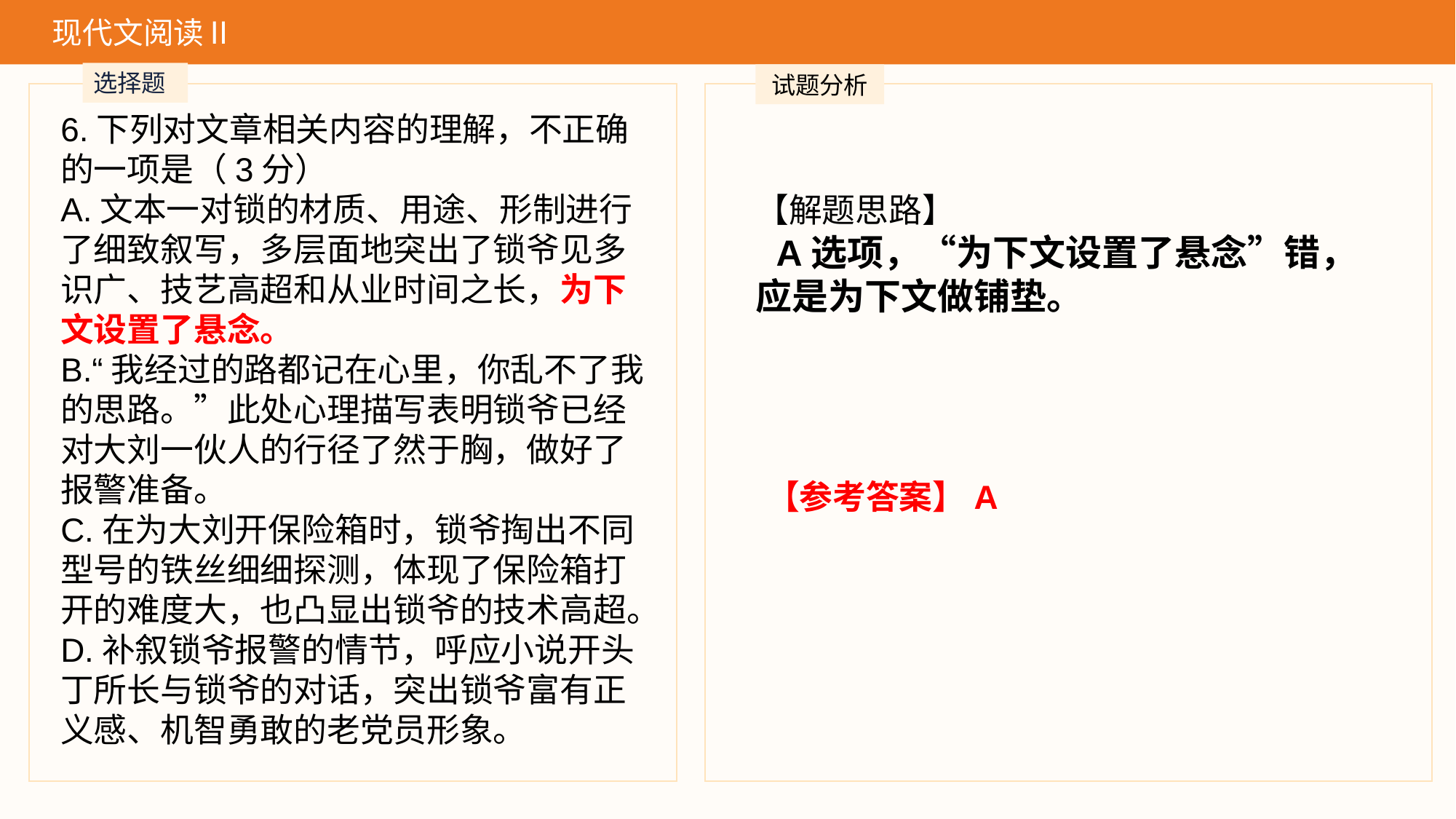

现代文阅读Ⅱ
选择题
试题分析

6.下列对文章相关内容的理解，不正确的一项是（3分）
A.文本一对锁的材质、用途、形制进行了细致叙写，多层面地突出了锁爷见多识广、技艺高超和从业时间之长，为下文设置了悬念。
B.“我经过的路都记在心里，你乱不了我的思路。”此处心理描写表明锁爷已经对大刘一伙人的行径了然于胸，做好了报警准备。
C.在为大刘开保险箱时，锁爷掏出不同型号的铁丝细细探测，体现了保险箱打开的难度大，也凸显出锁爷的技术高超。
D.补叙锁爷报警的情节，呼应小说开头丁所长与锁爷的对话，突出锁爷富有正义感、机智勇敢的老党员形象。
【解题思路】
  A选项，“为下文设置了悬念”错，应是为下文做铺垫。

【参考答案】A